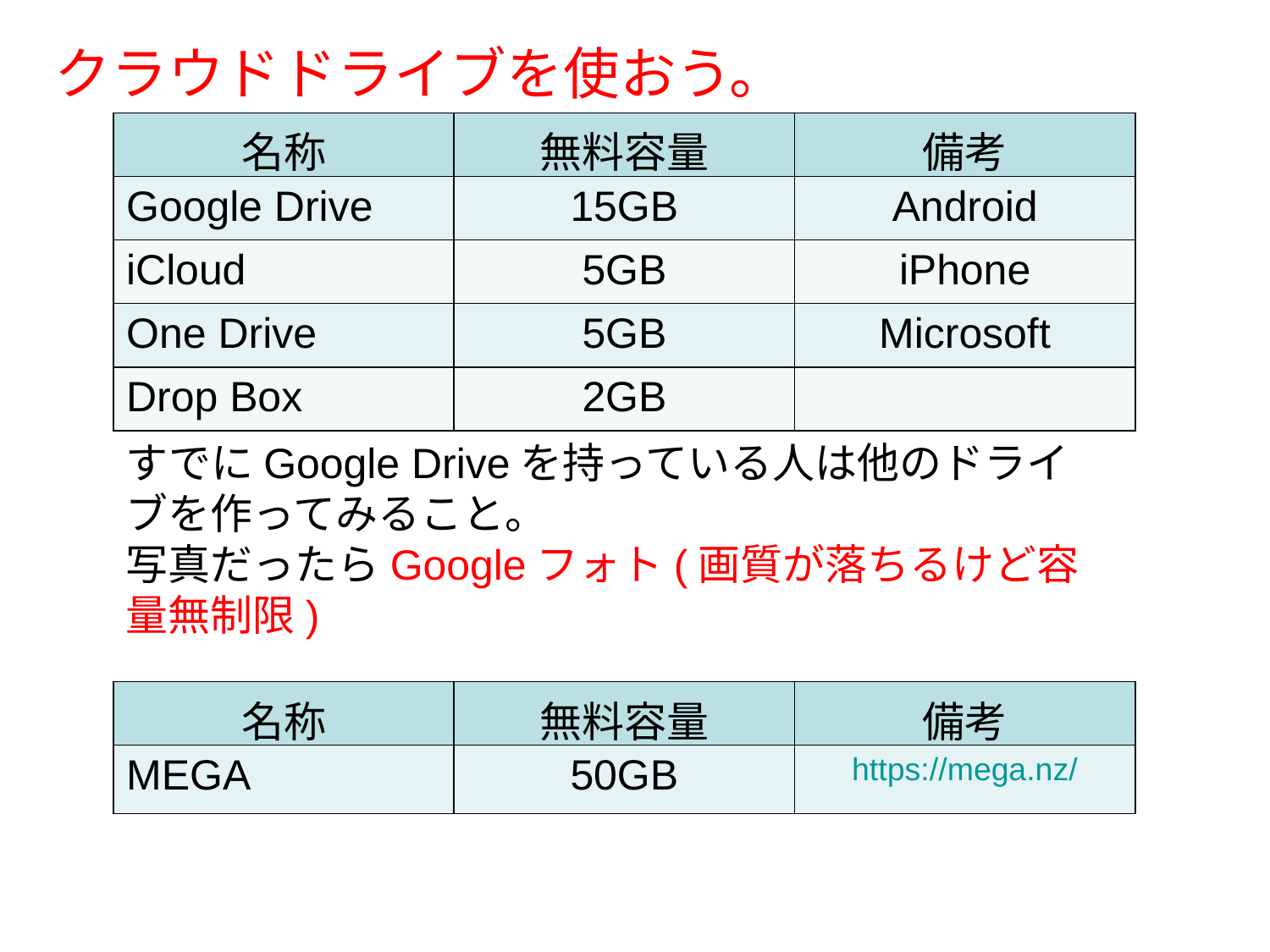

クラウドドライブを使おう。
| 名称 | 無料容量 | 備考 |
| --- | --- | --- |
| Google Drive | 15GB | Android |
| iCloud | 5GB | iPhone |
| One Drive | 5GB | Microsoft |
| Drop Box | 2GB |  |
すでにGoogle Driveを持っている人は他のドライブを作ってみること。
写真だったらGoogleフォト(画質が落ちるけど容量無制限)
| 名称 | 無料容量 | 備考 |
| --- | --- | --- |
| MEGA | 50GB | https://mega.nz/ |